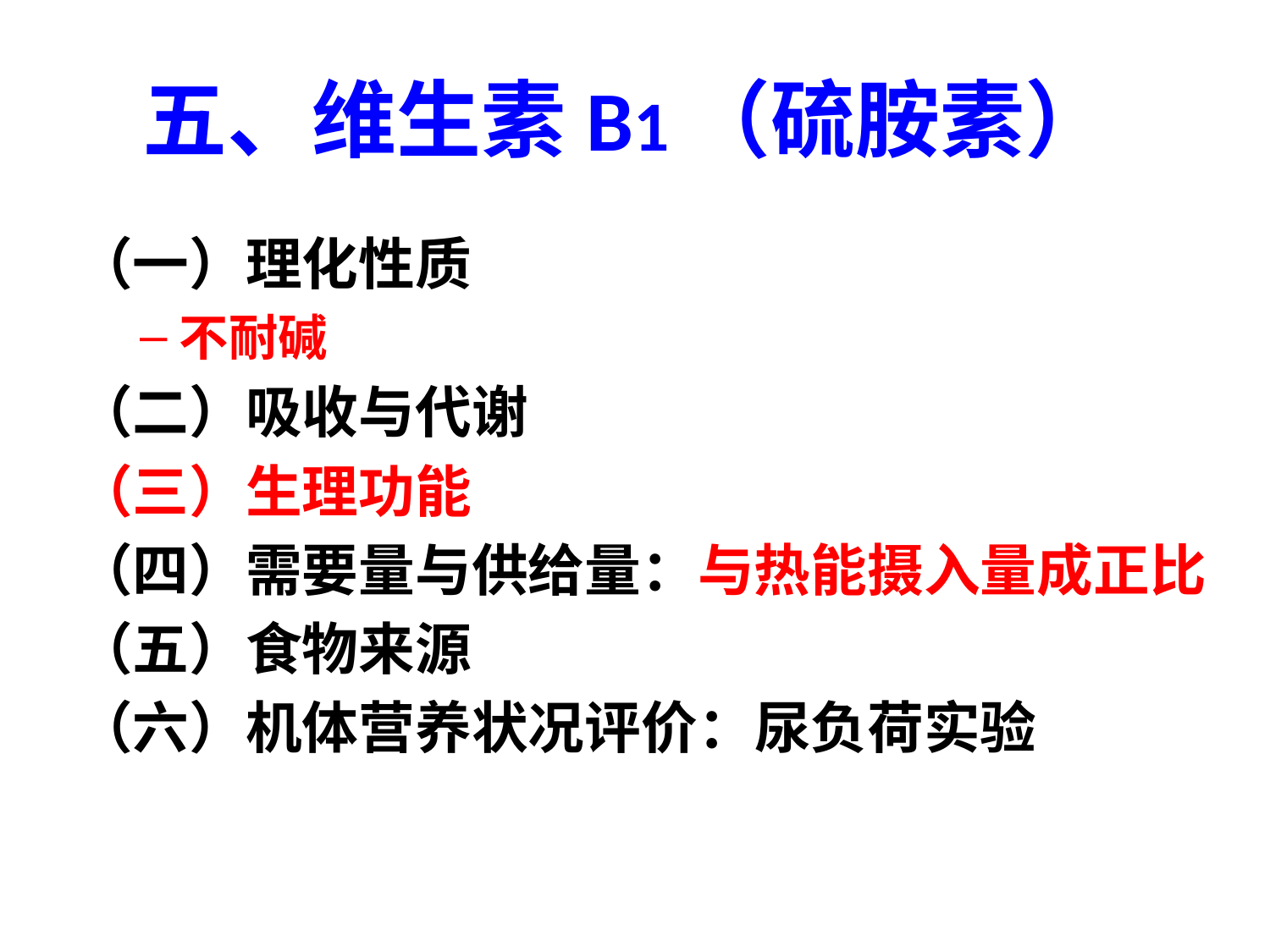

# 五、维生素B1（硫胺素）
（一）理化性质
不耐碱
（二）吸收与代谢
（三）生理功能
（四）需要量与供给量：与热能摄入量成正比
（五）食物来源
（六）机体营养状况评价：尿负荷实验